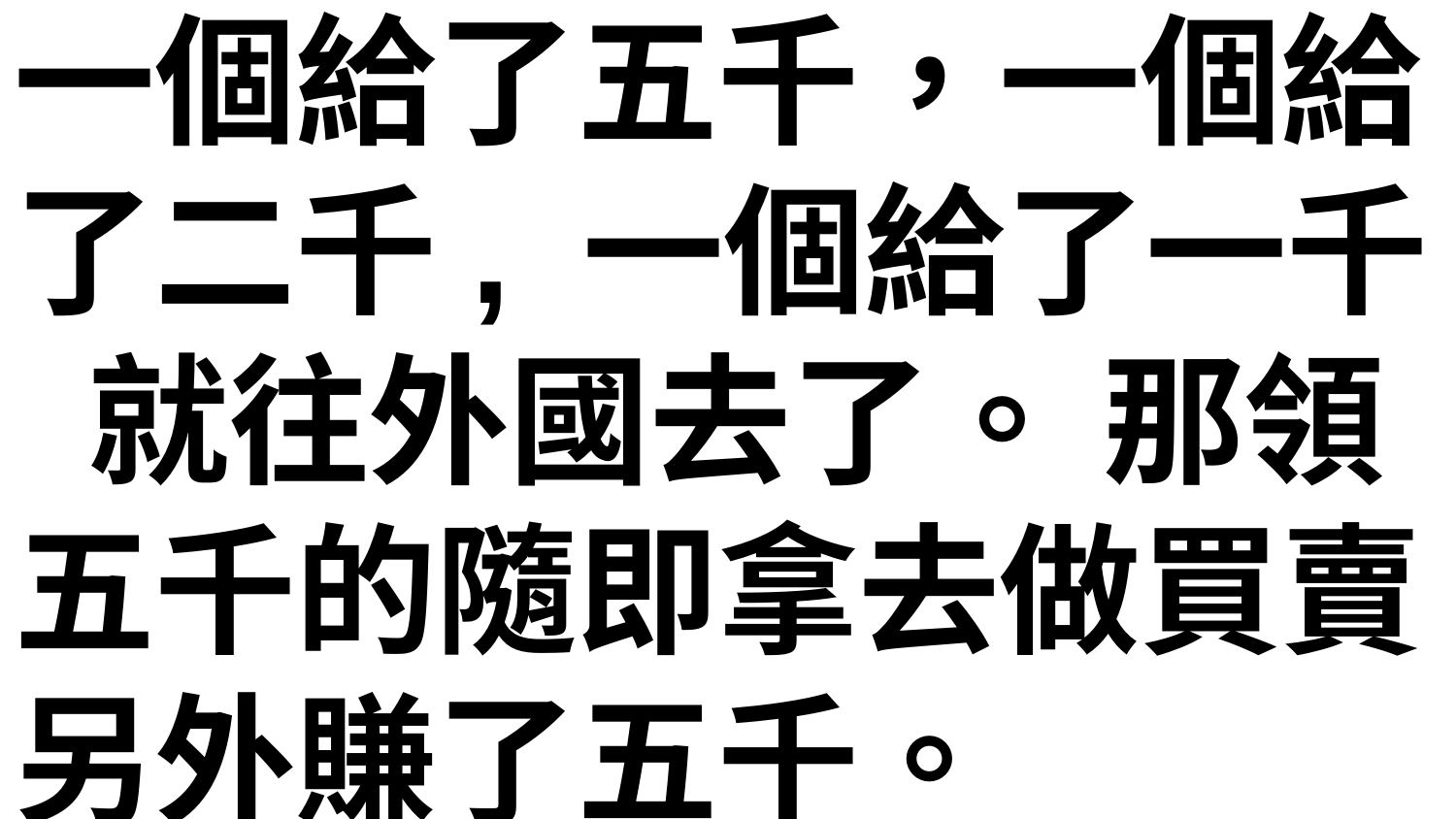

一個給了五千，一個給了二千, 一個給了一千, 就往外國去了。 那領五千的隨即拿去做買賣,另外賺了五千。